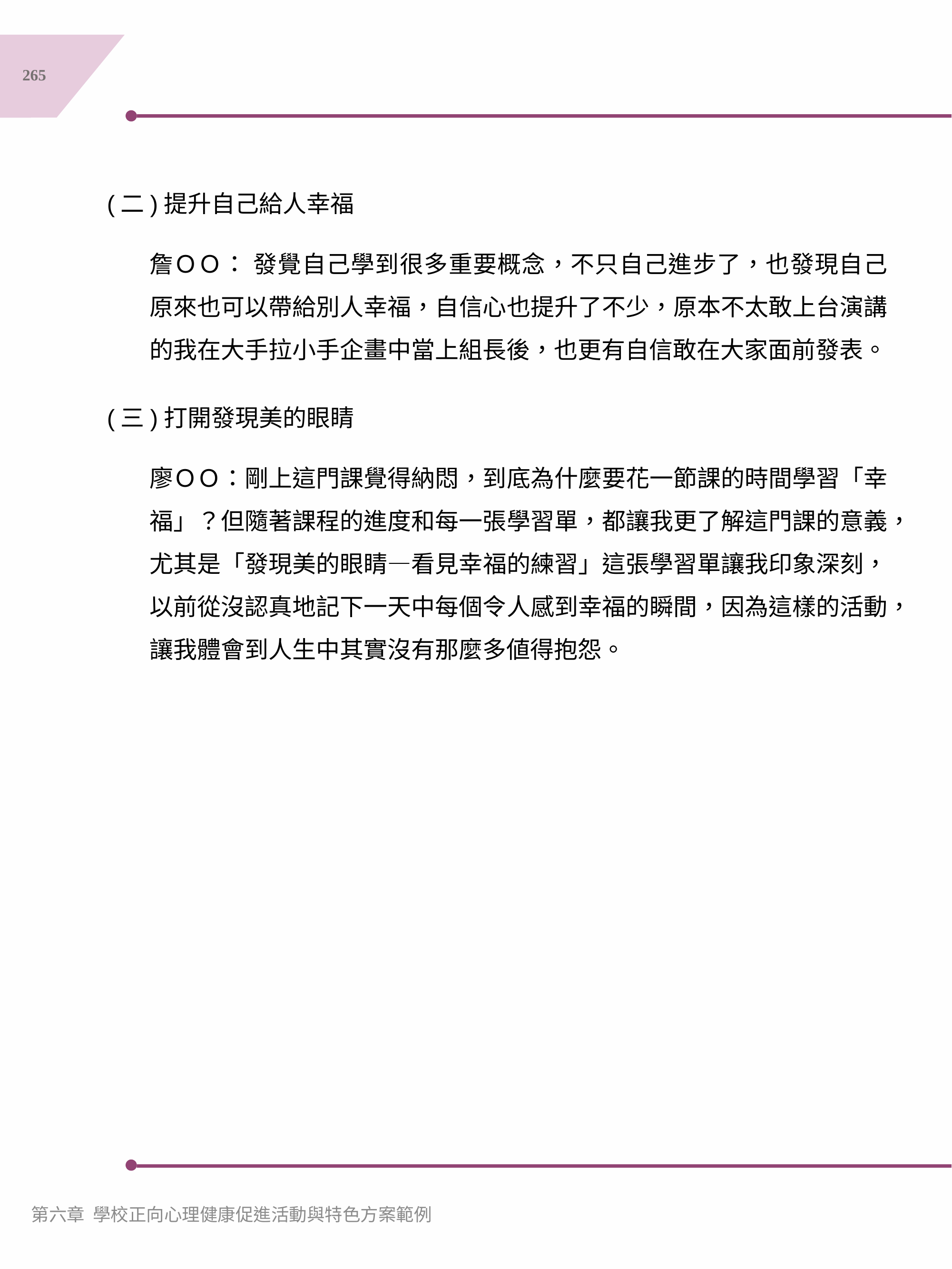

265
(二)提升自己給人幸福
詹ＯＯ： 發覺自己學到很多重要概念，不只自己進步了，也發現自己原來也可以帶給別人幸福，自信心也提升了不少，原本不太敢上台演講的我在大手拉小手企畫中當上組長後，也更有自信敢在大家面前發表。
(三)打開發現美的眼睛
廖ＯＯ：剛上這門課覺得納悶，到底為什麼要花一節課的時間學習「幸福」？但隨著課程的進度和每一張學習單，都讓我更了解這門課的意義，尤其是「發現美的眼睛—看見幸福的練習」這張學習單讓我印象深刻， 以前從沒認真地記下一天中每個令人感到幸福的瞬間，因為這樣的活動，讓我體會到人生中其實沒有那麼多値得抱怨。
第六章  學校正向心理健康促進活動與特色方案範例